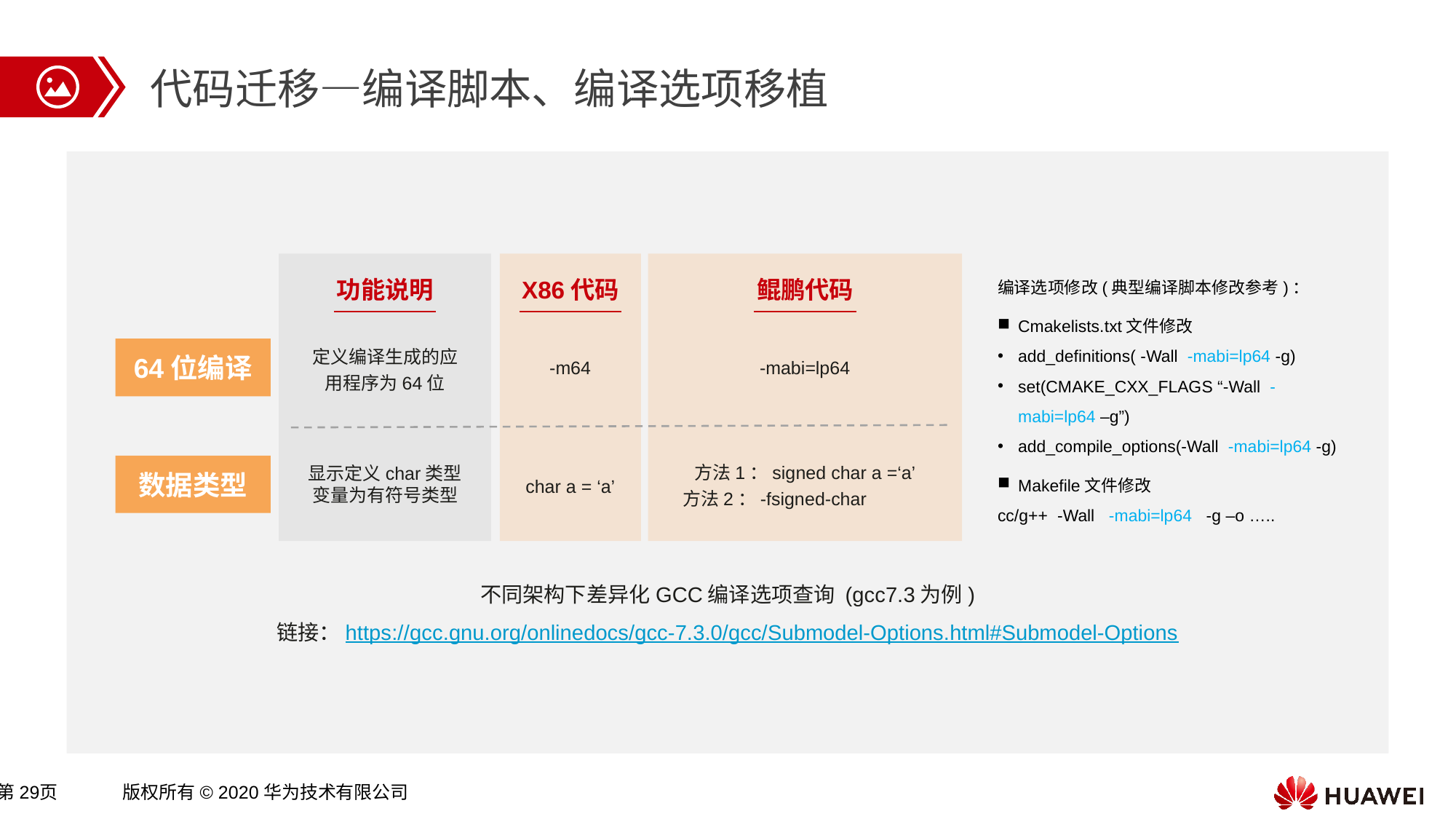

代码迁移—编译脚本、编译选项移植

编译选项修改(典型编译脚本修改参考)：
Cmakelists.txt文件修改
add_definitions( -Wall  -mabi=lp64 -g)
set(CMAKE_CXX_FLAGS “-Wall  -mabi=lp64 –g”)
add_compile_options(-Wall  -mabi=lp64 -g)
Makefile文件修改
cc/g++  -Wall   -mabi=lp64   -g –o …..
功能说明
X86代码
鲲鹏代码
64位编译
定义编译生成的应用程序为64位
-m64
-mabi=lp64
数据类型
方法1：signed char a =‘a’
    方法2：-fsigned-char
显示定义char类型变量为有符号类型
char a = ‘a’
不同架构下差异化GCC编译选项查询 (gcc7.3为例)
链接：https://gcc.gnu.org/onlinedocs/gcc-7.3.0/gcc/Submodel-Options.html#Submodel-Options